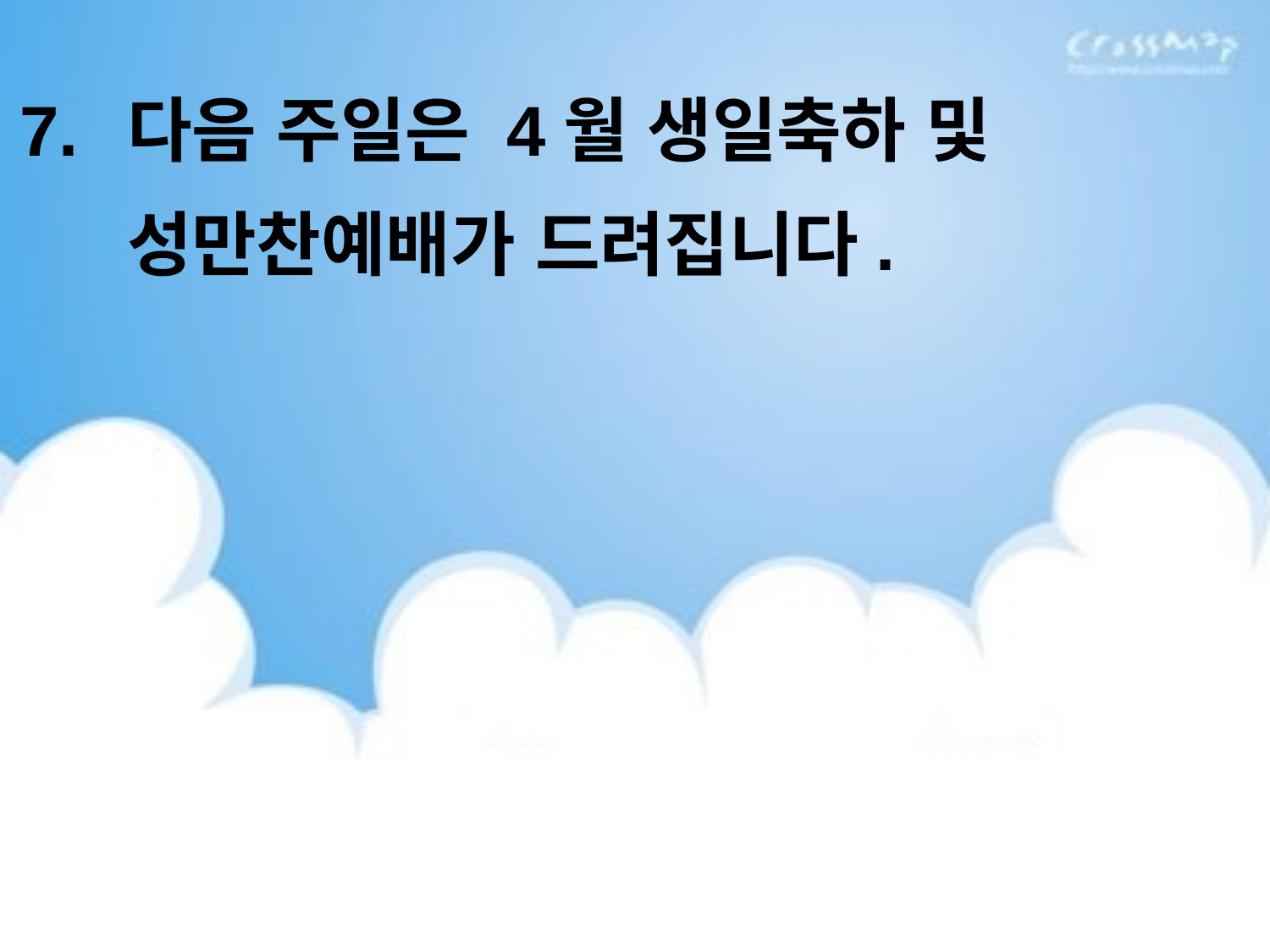

7.	다음 주일은 4월 생일축하 및 성만찬예배가 드려집니다.